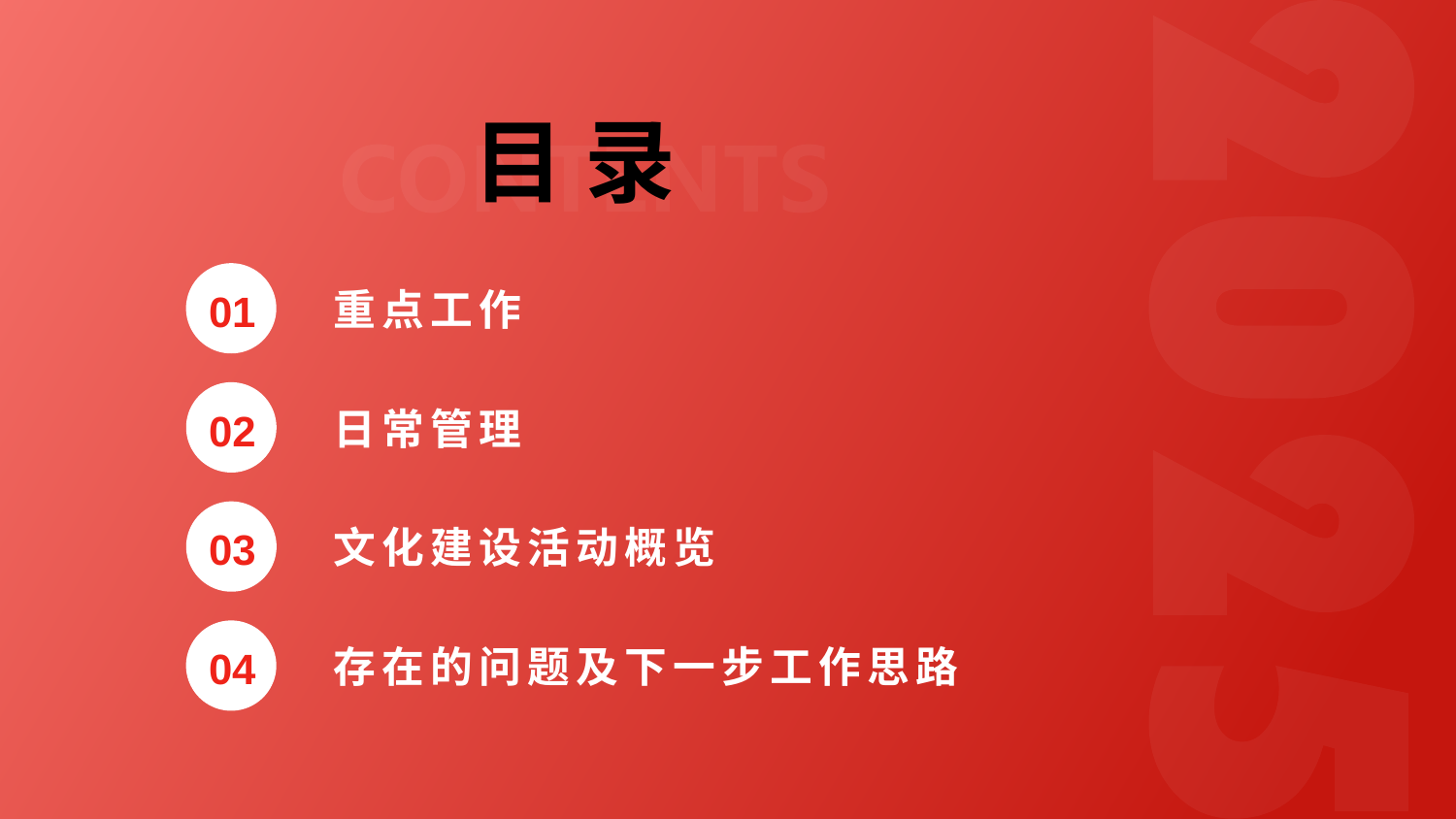

PPT下载 http://www.1ppt.com/xiazai/
# 目 录

重点工作
01
日常管理
02
文化建设活动概览
03
存在的问题及下一步工作思路
04